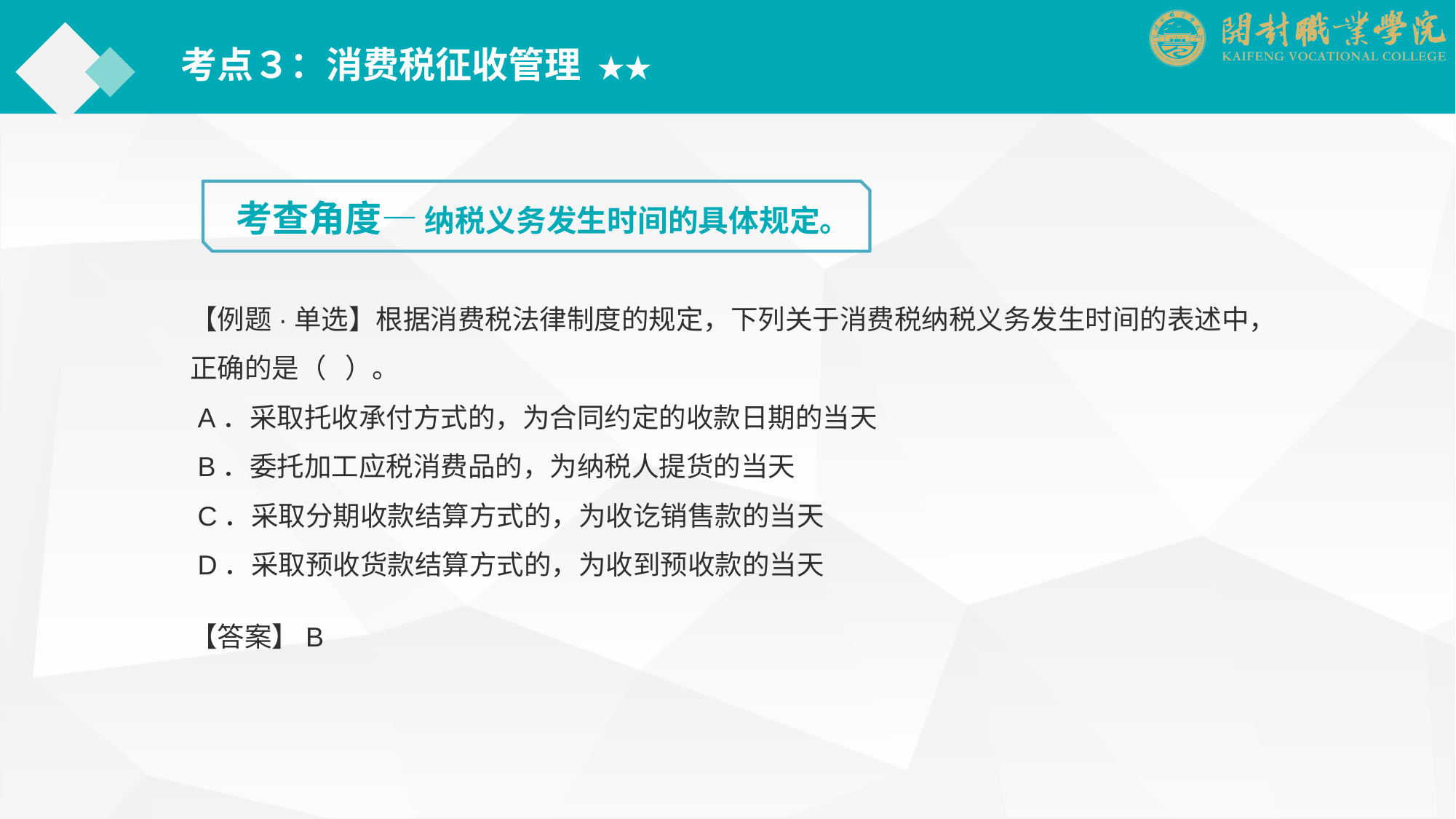

考点３：消费税征收管理  ★★

考查角度— 纳税义务发生时间的具体规定。
【例题·单选】根据消费税法律制度的规定，下列关于消费税纳税义务发生时间的表述中，正确的是（   ）。
 A．采取托收承付方式的，为合同约定的收款日期的当天
 B．委托加工应税消费品的，为纳税人提货的当天
 C．采取分期收款结算方式的，为收讫销售款的当天
 D．采取预收货款结算方式的，为收到预收款的当天
【答案】B